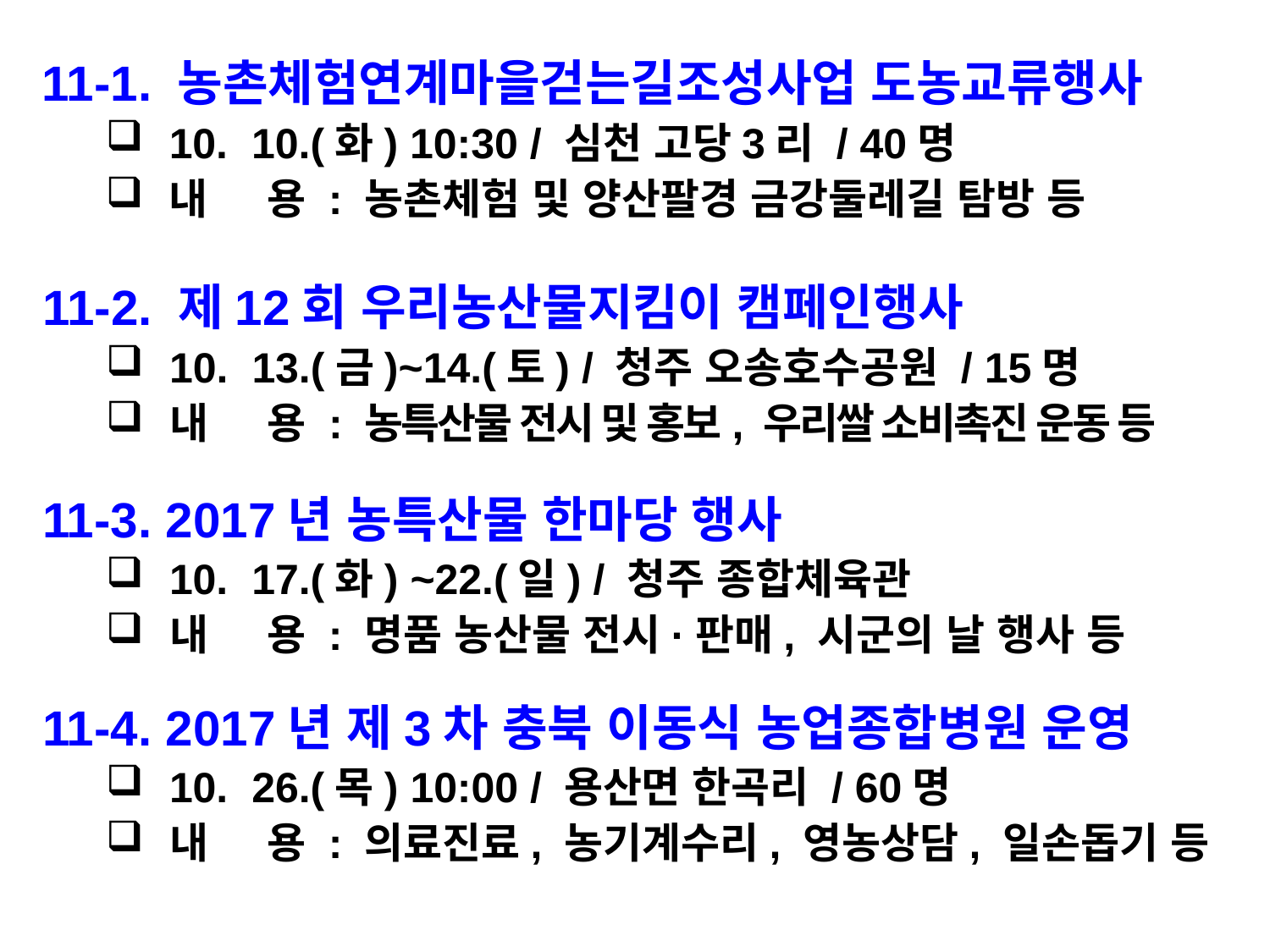

11-1. 농촌체험연계마을걷는길조성사업 도농교류행사
10.  10.(화) 10:30 / 심천 고당3리 / 40명
내     용 : 농촌체험 및 양산팔경 금강둘레길 탐방 등

11-2. 제12회 우리농산물지킴이 캠페인행사
10.  13.(금)~14.(토) / 청주 오송호수공원 / 15명
내     용 : 농특산물 전시 및 홍보, 우리쌀 소비촉진 운동 등
11-3. 2017년 농특산물 한마당 행사
10.  17.(화) ~22.(일) / 청주 종합체육관
내     용 : 명품 농산물 전시·판매, 시군의 날 행사 등
11-4. 2017년 제3차 충북 이동식 농업종합병원 운영
10.  26.(목) 10:00 / 용산면 한곡리 / 60명
내     용 : 의료진료, 농기계수리, 영농상담, 일손돕기 등